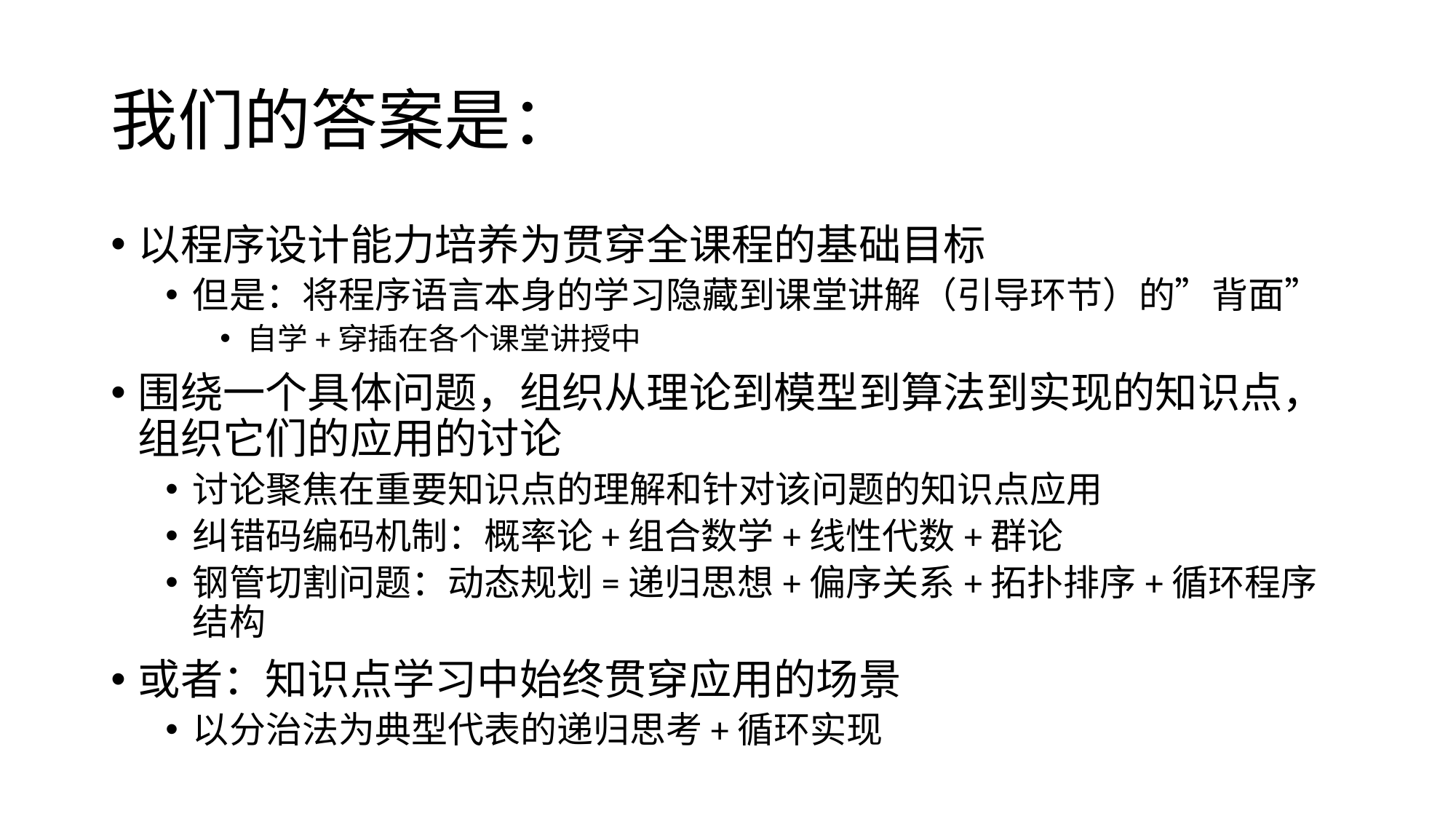

# 我们的答案是：
以程序设计能力培养为贯穿全课程的基础目标
但是：将程序语言本身的学习隐藏到课堂讲解（引导环节）的”背面”
自学+穿插在各个课堂讲授中
围绕一个具体问题，组织从理论到模型到算法到实现的知识点，组织它们的应用的讨论
讨论聚焦在重要知识点的理解和针对该问题的知识点应用
纠错码编码机制：概率论+组合数学+线性代数+群论
钢管切割问题：动态规划=递归思想+偏序关系+拓扑排序+循环程序结构
或者：知识点学习中始终贯穿应用的场景
以分治法为典型代表的递归思考+循环实现